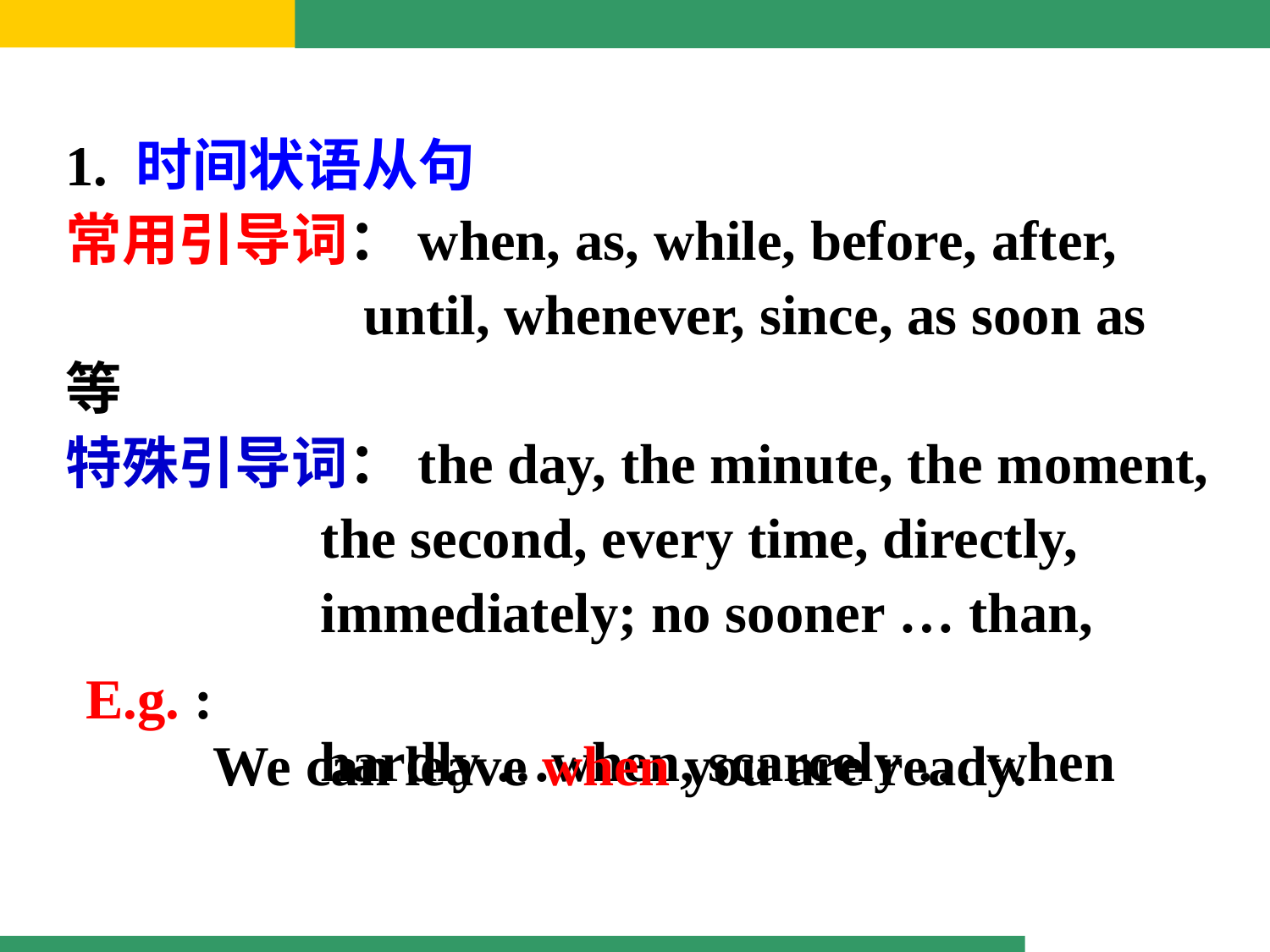

1. 时间状语从句
常用引导词：when, as, while, before, after,
                     until, whenever, since, as soon as 等
特殊引导词：the day, the minute, the moment,
                  the second, every time, directly,
                  immediately; no sooner … than,
                  hardly …when, scarcely … when
E.g. :
         We can leave when you are ready.